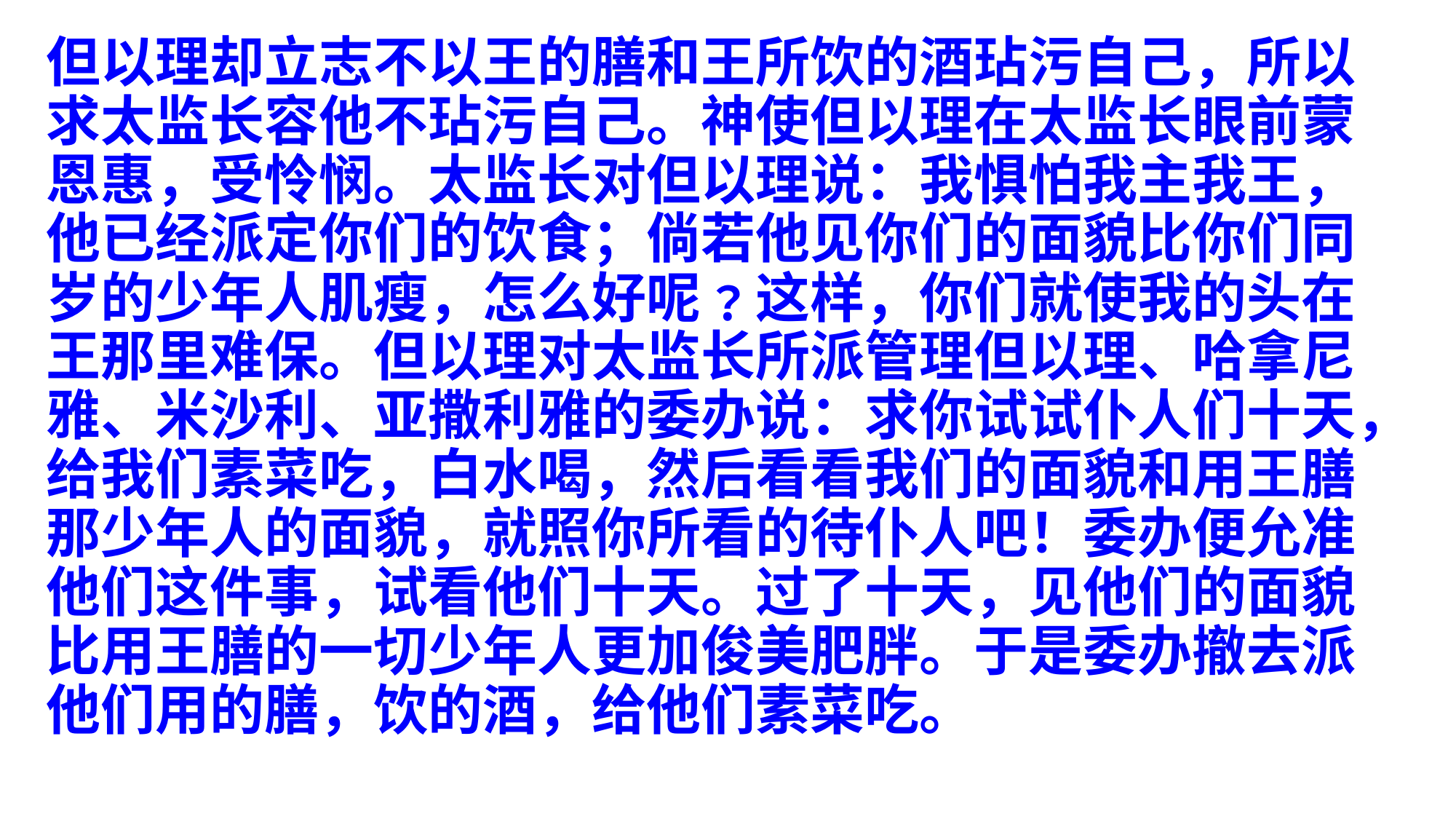

但以理却立志不以王的膳和王所饮的酒玷污自己，所以求太监长容他不玷污自己。神使但以理在太监长眼前蒙恩惠，受怜悯。太监长对但以理说：我惧怕我主我王，他已经派定你们的饮食；倘若他见你们的面貌比你们同岁的少年人肌瘦，怎么好呢﹖这样，你们就使我的头在王那里难保。但以理对太监长所派管理但以理、哈拿尼雅、米沙利、亚撒利雅的委办说：求你试试仆人们十天，给我们素菜吃，白水喝，然后看看我们的面貌和用王膳那少年人的面貌，就照你所看的待仆人吧！委办便允准他们这件事，试看他们十天。过了十天，见他们的面貌比用王膳的一切少年人更加俊美肥胖。于是委办撤去派他们用的膳，饮的酒，给他们素菜吃。